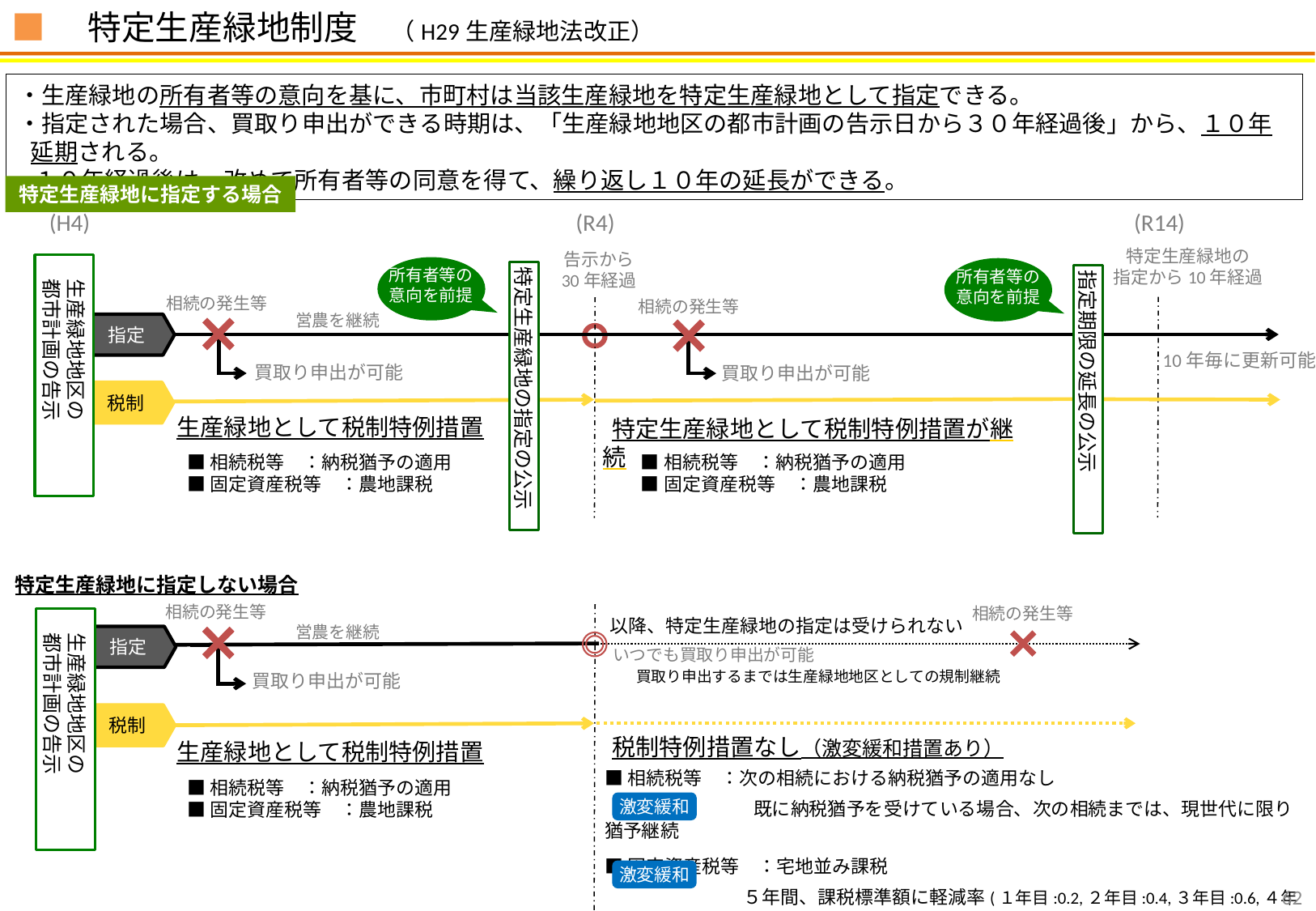

■　特定生産緑地制度　（H29生産緑地法改正）

・生産緑地の所有者等の意向を基に、市町村は当該生産緑地を特定生産緑地として指定できる。
・指定された場合、買取り申出ができる時期は、「生産緑地地区の都市計画の告示日から３０年経過後」から、１０年延期される。
  １０年経過後は、改めて所有者等の同意を得て、繰り返し１０年の延長ができる。
特定生産緑地に指定する場合
(H4)
(R4)
(R14)
特定生産緑地の
指定から10年経過
告示から
30年経過
所有者等の
意向を前提
生産緑地地区の
都市計画の告示
所有者等の
意向を前提

特定生産緑地の指定の公示
指定期限の延長の公示
相続の発生等
相続の発生等
営農を継続

指定

10年毎に更新可能
買取り申出が可能
買取り申出が可能
税制
 生産緑地として税制特例措置
 特定生産緑地として税制特例措置が継続
■相続税等　：納税猶予の適用
■固定資産税等　：農地課税
■相続税等　：納税猶予の適用
■固定資産税等　：農地課税
特定生産緑地に指定しない場合
相続の発生等
相続の発生等
生産緑地地区の
都市計画の告示
以降、特定生産緑地の指定は受けられない
営農を継続

指定

いつでも買取り申出が可能
　買取り申出するまでは生産緑地地区としての規制継続
買取り申出が可能
税制
税制特例措置なし（激変緩和措置あり）
 生産緑地として税制特例措置
■相続税等　：次の相続における納税猶予の適用なし

　　　　　　　　既に納税猶予を受けている場合、次の相続までは、現世代に限り猶予継続

■固定資産税等　：宅地並み課税

　　　　　　　  ５年間、課税標準額に軽減率(１年目:0.2,２年目:0.4,３年目:0.6,４年目:0.8)を乗じる
■相続税等　：納税猶予の適用
■固定資産税等　：農地課税
激変緩和

激変緩和
62